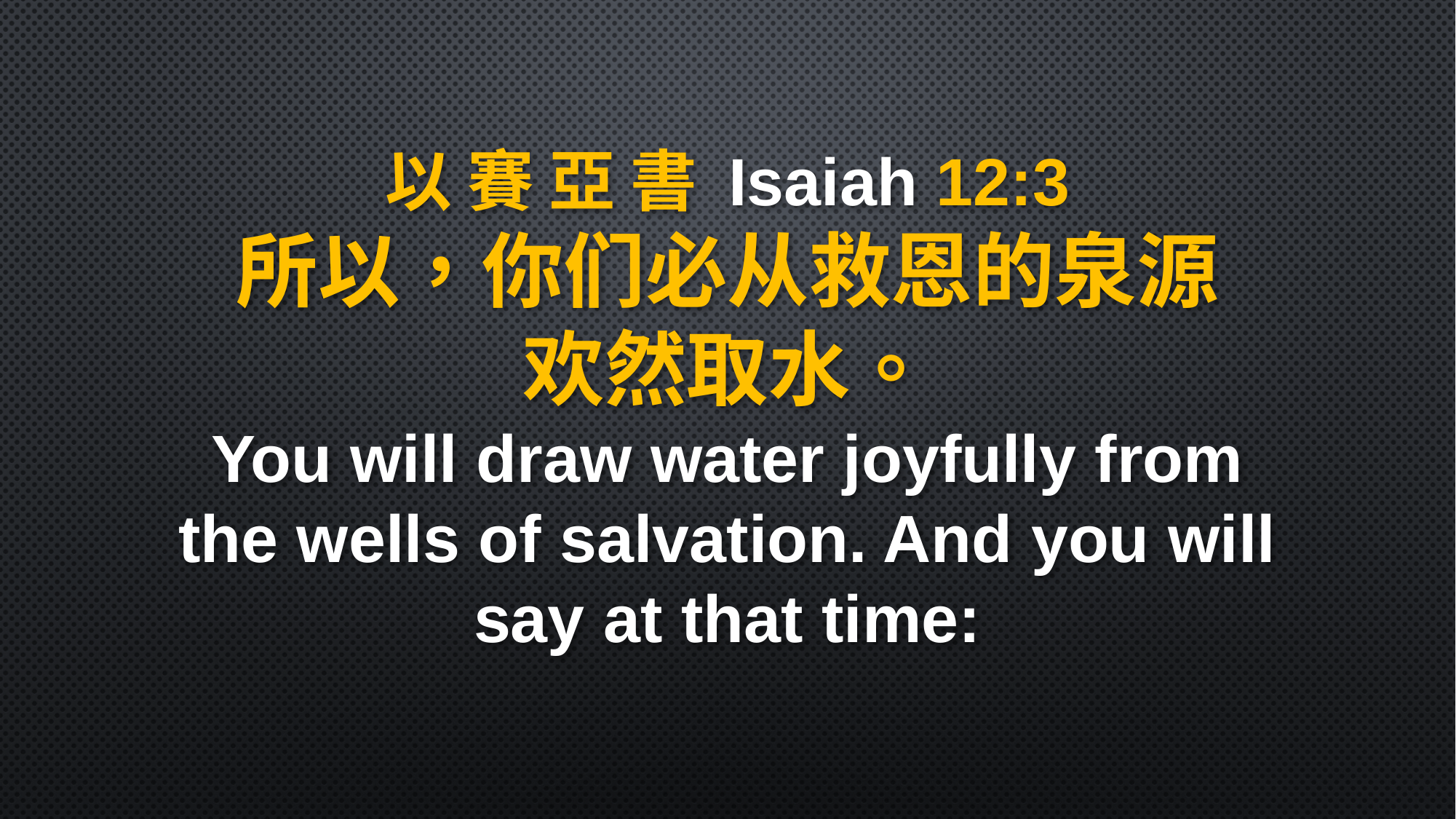

以 賽 亞 書 Isaiah 12:3
所以，你们必从救恩的泉源
欢然取水。
You will draw water joyfully from the wells of salvation. And you will say at that time: